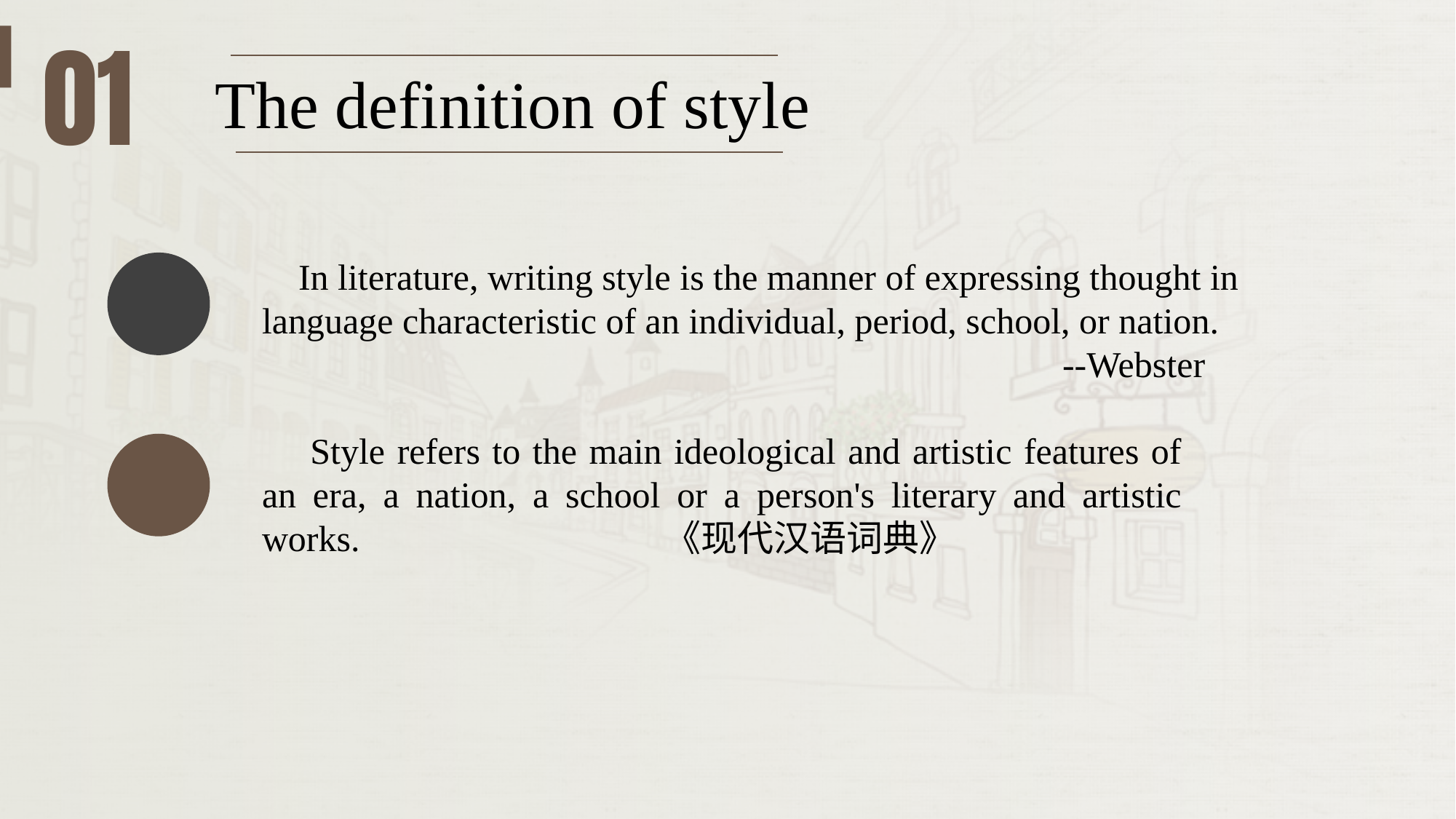

01
The definition of style

    In literature, writing style is the manner of expressing thought in language characteristic of an individual, period, school, or nation.
                                                                                        --Webster

    Style refers to the main ideological and artistic features of an era, a nation, a school or a person's literary and artistic works.                                       《现代汉语词典》